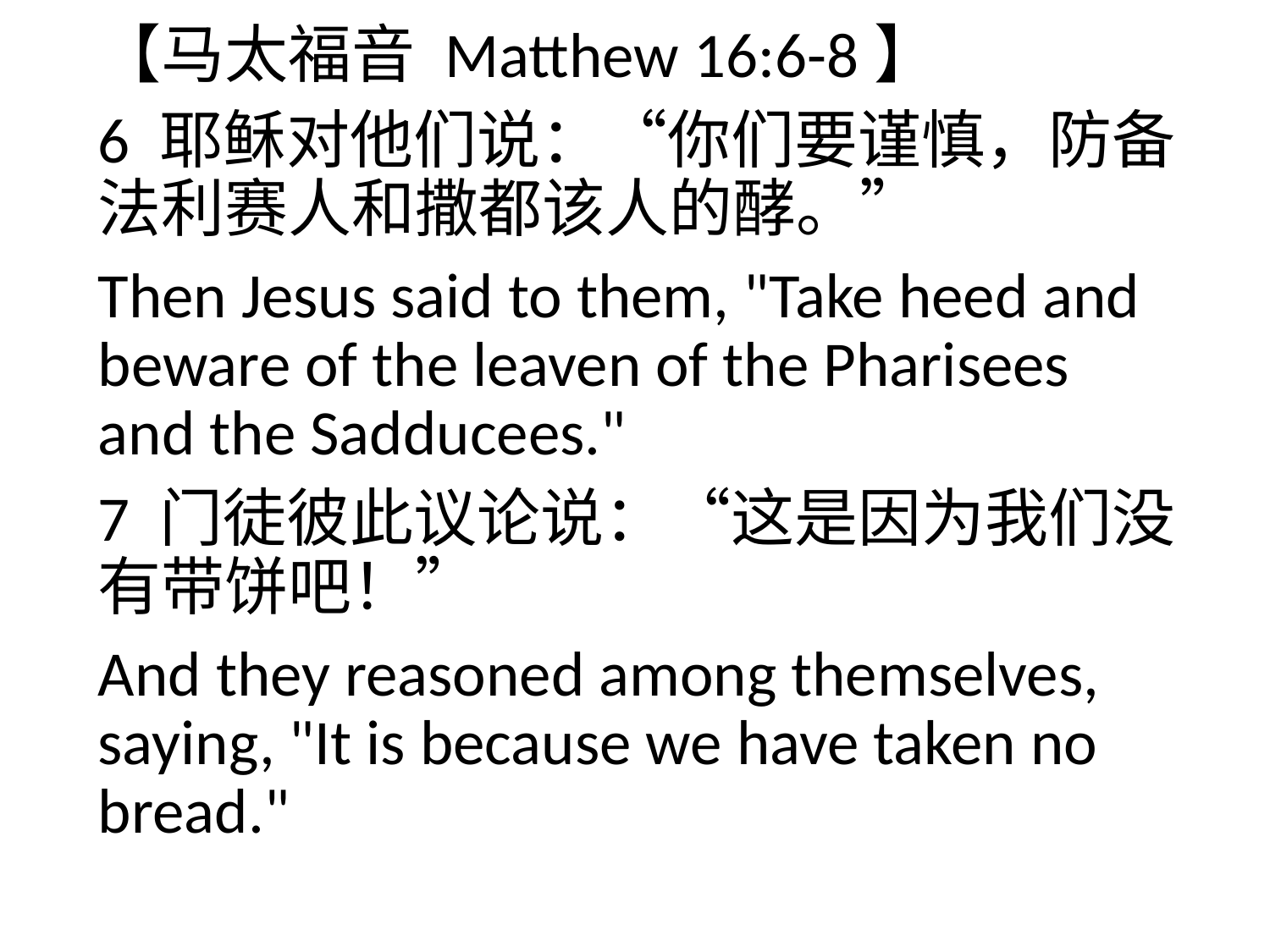

【马太福音 Matthew 16:6-8】
6 耶稣对他们说：“你们要谨慎，防备法利赛人和撒都该人的酵。”
Then Jesus said to them, "Take heed and beware of the leaven of the Pharisees and the Sadducees."
7 门徒彼此议论说：“这是因为我们没有带饼吧！”
And they reasoned among themselves, saying, "It is because we have taken no bread."